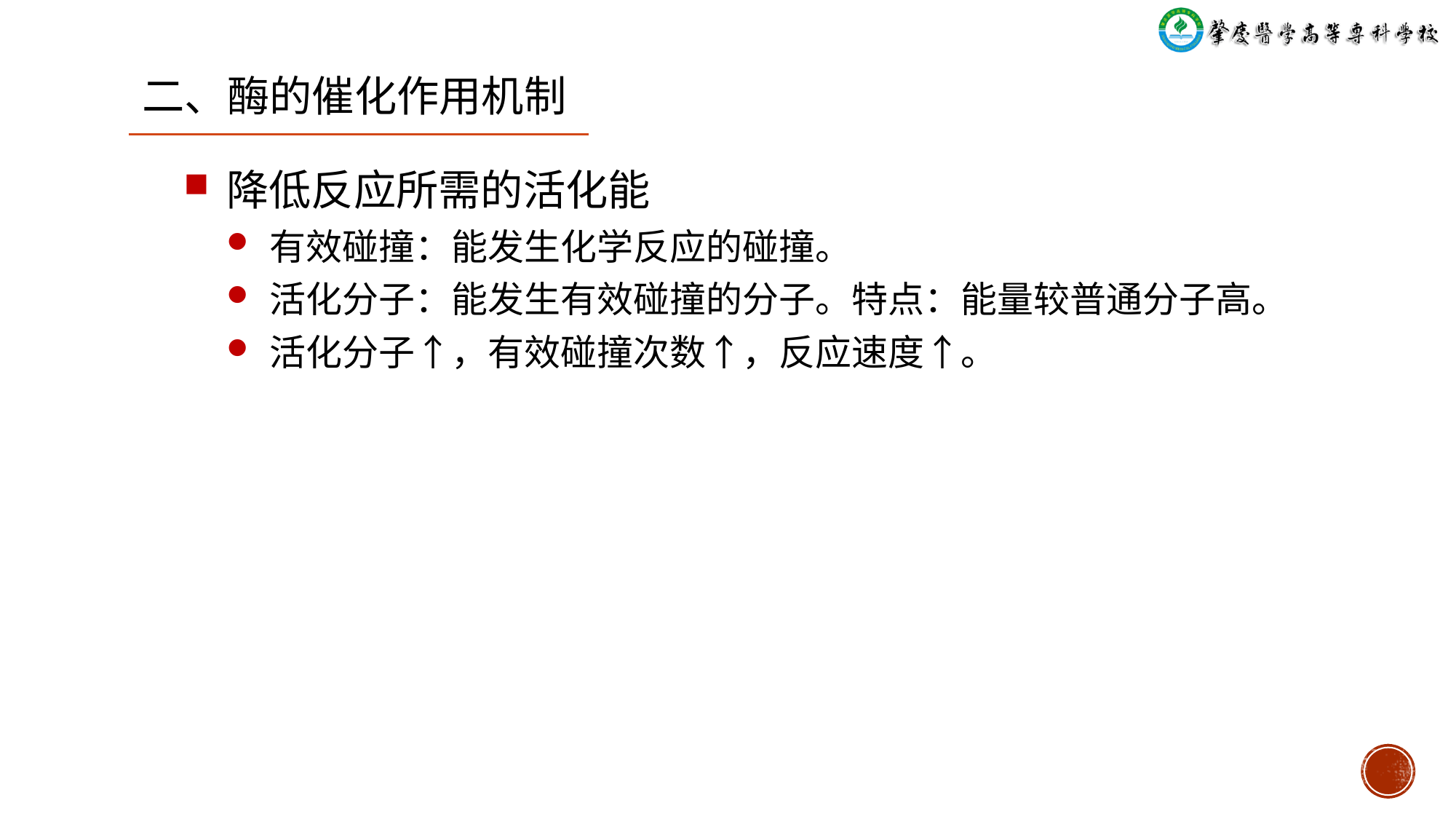

二、酶的催化作用机制
降低反应所需的活化能
有效碰撞：能发生化学反应的碰撞。
活化分子：能发生有效碰撞的分子。特点：能量较普通分子高。
活化分子↑，有效碰撞次数↑，反应速度↑。